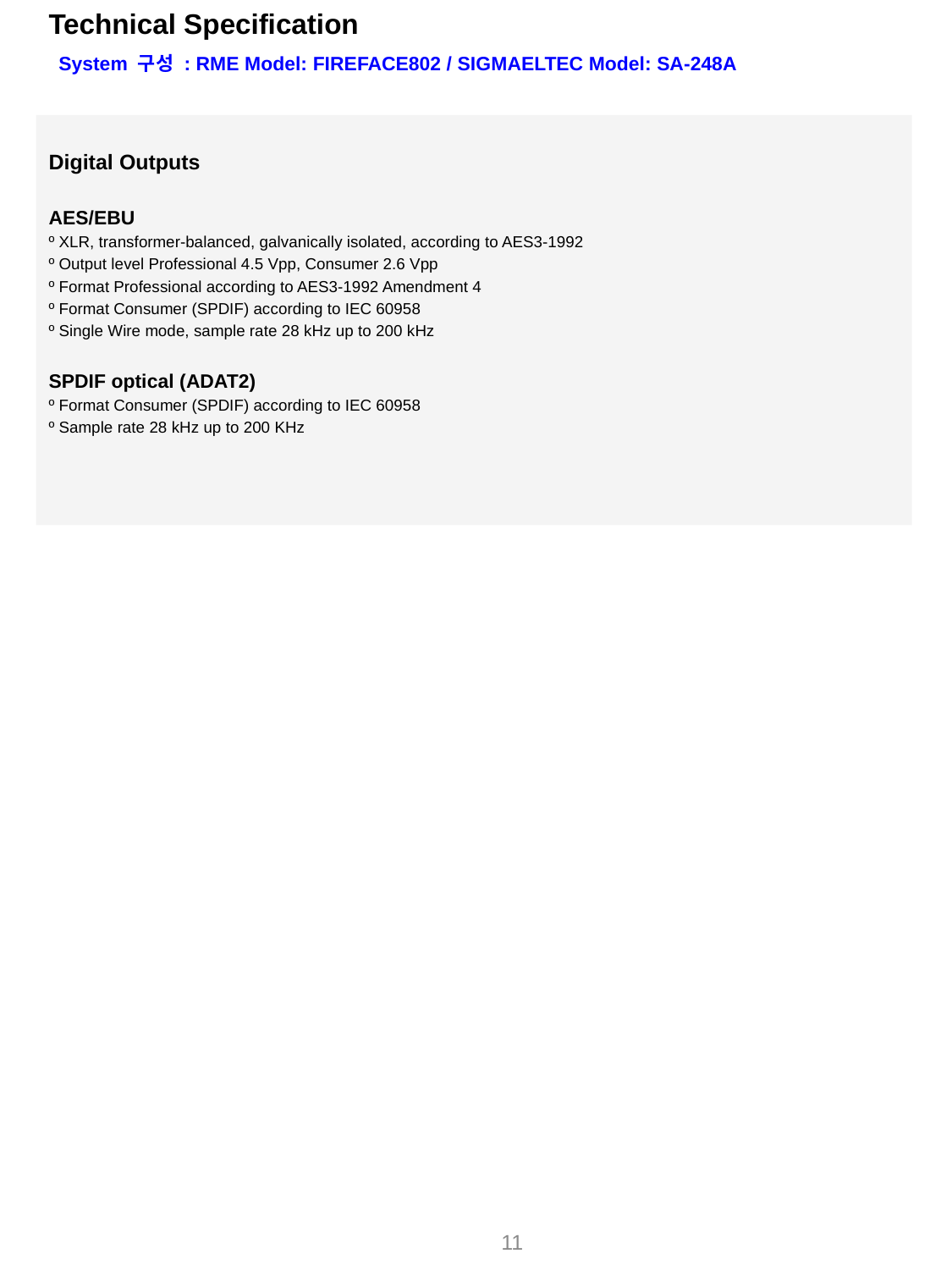

Technical Specification
System 구성 : RME Model: FIREFACE802 / SIGMAELTEC Model: SA-248A

Digital Outputs

AES/EBU
º XLR, transformer-balanced, galvanically isolated, according to AES3-1992
º Output level Professional 4.5 Vpp, Consumer 2.6 Vpp
º Format Professional according to AES3-1992 Amendment 4
º Format Consumer (SPDIF) according to IEC 60958
º Single Wire mode, sample rate 28 kHz up to 200 kHz

SPDIF optical (ADAT2)
º Format Consumer (SPDIF) according to IEC 60958
º Sample rate 28 kHz up to 200 KHz

11